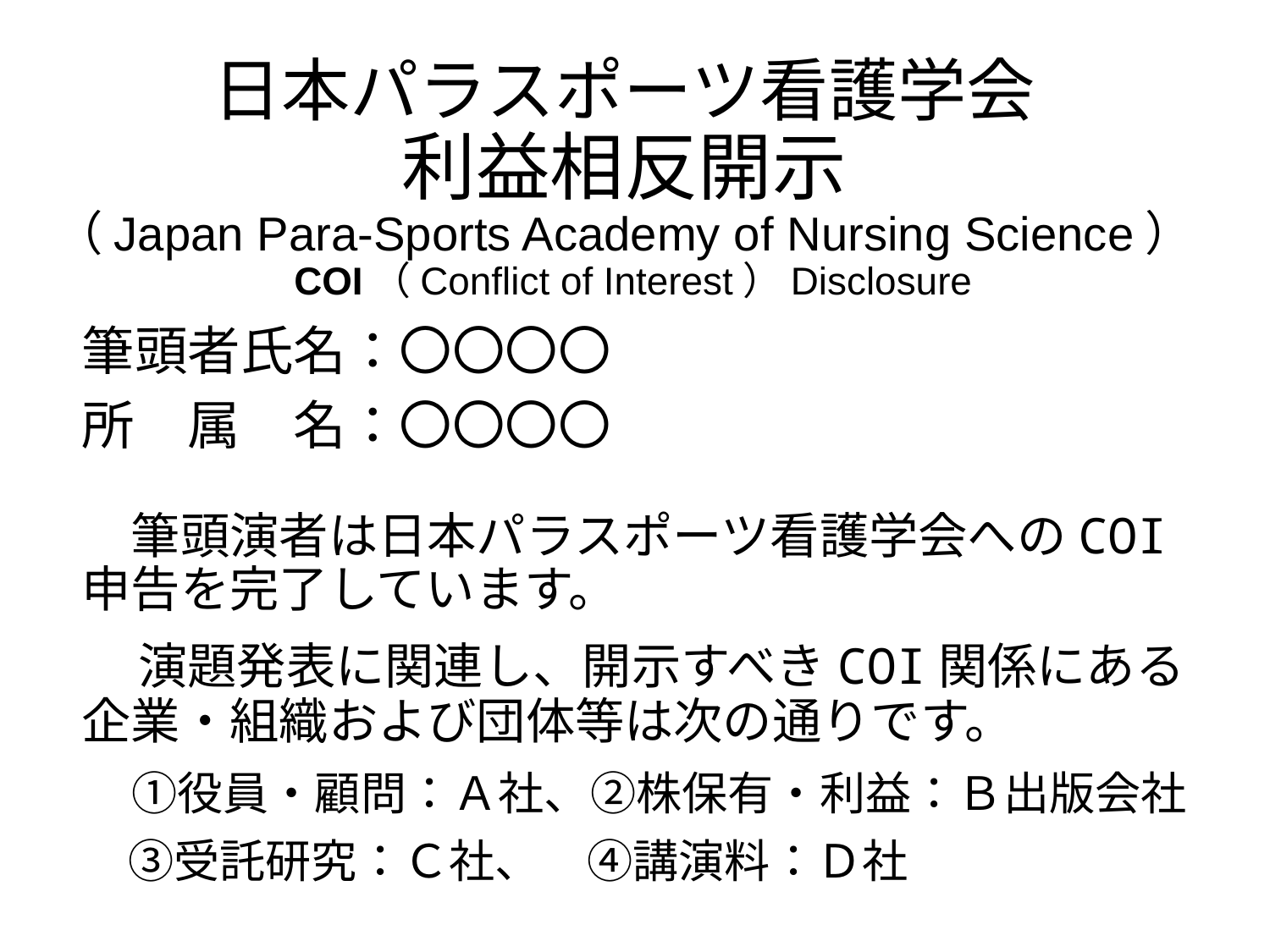

# 日本パラスポーツ看護学会 利益相反開示 （Japan Para-Sports Academy of Nursing Science） COI（Conflict of Interest）Disclosure
筆頭者氏名：〇〇〇〇
所　属　名：〇〇〇〇

　筆頭演者は日本パラスポーツ看護学会へのCOI申告を完了しています。
　演題発表に関連し、開示すべきCOI関係にある企業・組織および団体等は次の通りです。
　①役員・顧問：Ａ社、②株保有・利益：Ｂ出版会社
　③受託研究：Ｃ社、　④講演料：Ｄ社